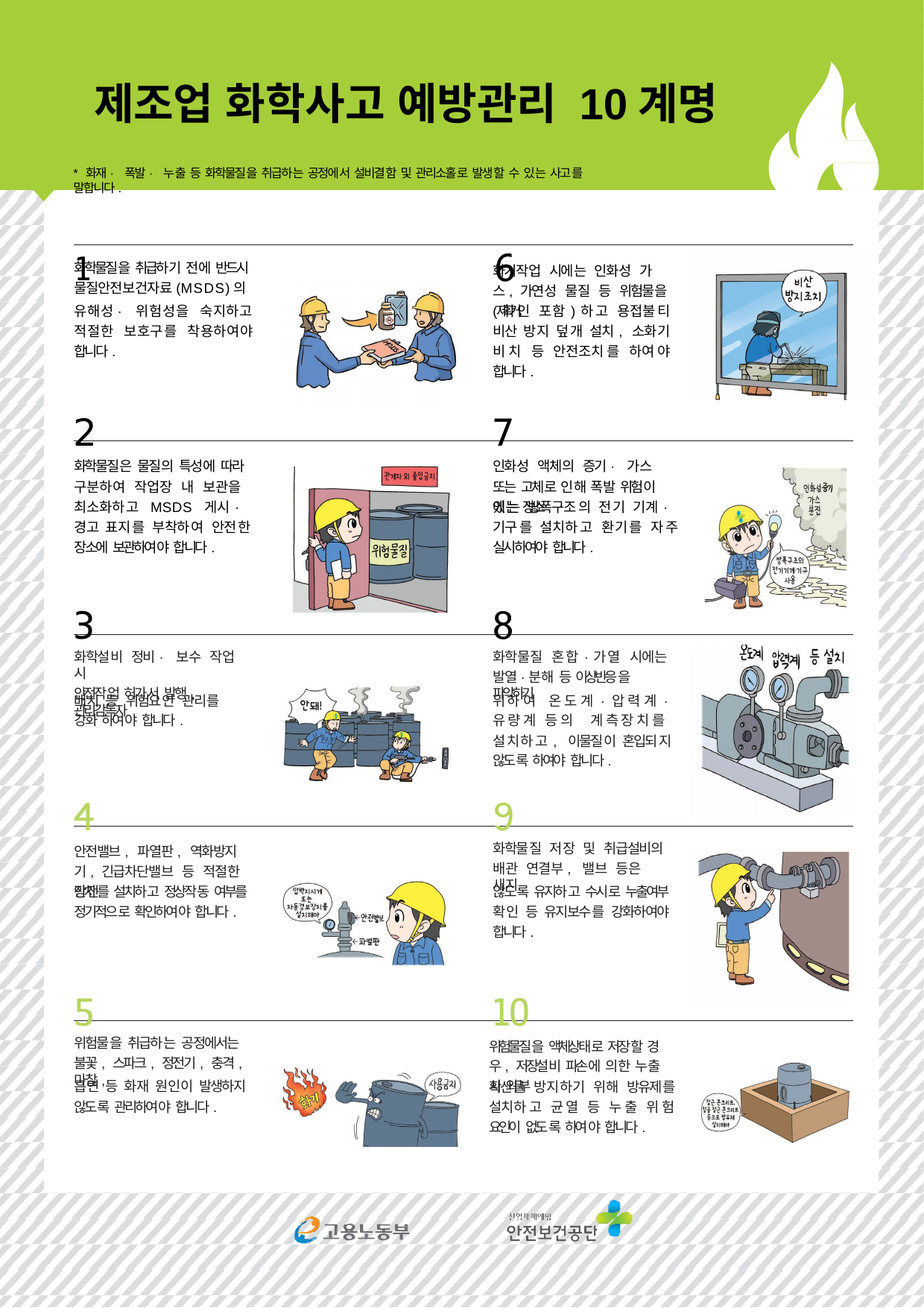

제조업 화학사고 예방관리 10계명
* 화재·폭발·누출 등 화학물질을 취급하는 공정에서 설비결함 및 관리소홀로 발생할 수 있는 사고를 말합니다.

1	6
화기작업  시에는  인화성  가스, 가연성  물질  등  위험물을  제거
화학물질을 취급하기 전에 반드시
물질안전보건자료(MSDS)의
유해성·위험성을  숙지하고 적절한  보호구를  착용하여야 합니다.
(확인 포함)하고 용접불티 비산 방지 덮개 설치, 소화기 비치 등 안전조치를 하여야 합니다.
2
7
화학물질은 물질의 특성에 따라 구분하여  작업장  내  보관을
인화성  액체의  증기·가스  또는 고체로 인해 폭발 위험이 있는 장소
최소화하고 MSDS 게시·경고 표지를 부착하여 안전한 장소에 보관하여야 합니다.
에는 방폭구조의 전기 기계·기구를 설치하고 환기를 자주 실시하여야 합니다.
3
8
화학설비  정비·보수  작업  시
안전작업 허가서 발행, 관리감독자
화학물질  혼합·가열  시에는
발열·분해 등 이상반응을 파악하기
배치 등  위험요인  관리를  강화 하여야 합니다.
위하여 온도계·압력계·유량계 등의  계측장치를  설치하고, 이물질이 혼입되지 않도록 하여야 합니다.
4
9
안전밸브, 파열판, 역화방지기, 긴급차단밸브  등  적절한  안전
화학물질  저장  및  취급설비의
배관  연결부,  밸브  등은  새지
장치를 설치하고 정상작동 여부를 정기적으로 확인하여야 합니다.
않도록 유지하고 수시로 누출여부 확인 등 유지보수를 강화하여야 합니다.
5
10
위험물질을 액체상태로 저장할 경우, 저장설비 파손에 의한 누출 시 외부
위험물을 취급하는 공정에서는
불꽃, 스파크, 정전기, 충격, 마찰,
흡연 등 화재 원인이 발생하지 않도록 관리하여야 합니다.
확산을  방지하기  위해  방유제를 설치하고 균열 등 누출 위험 요인이 없도록 하여야 합니다.